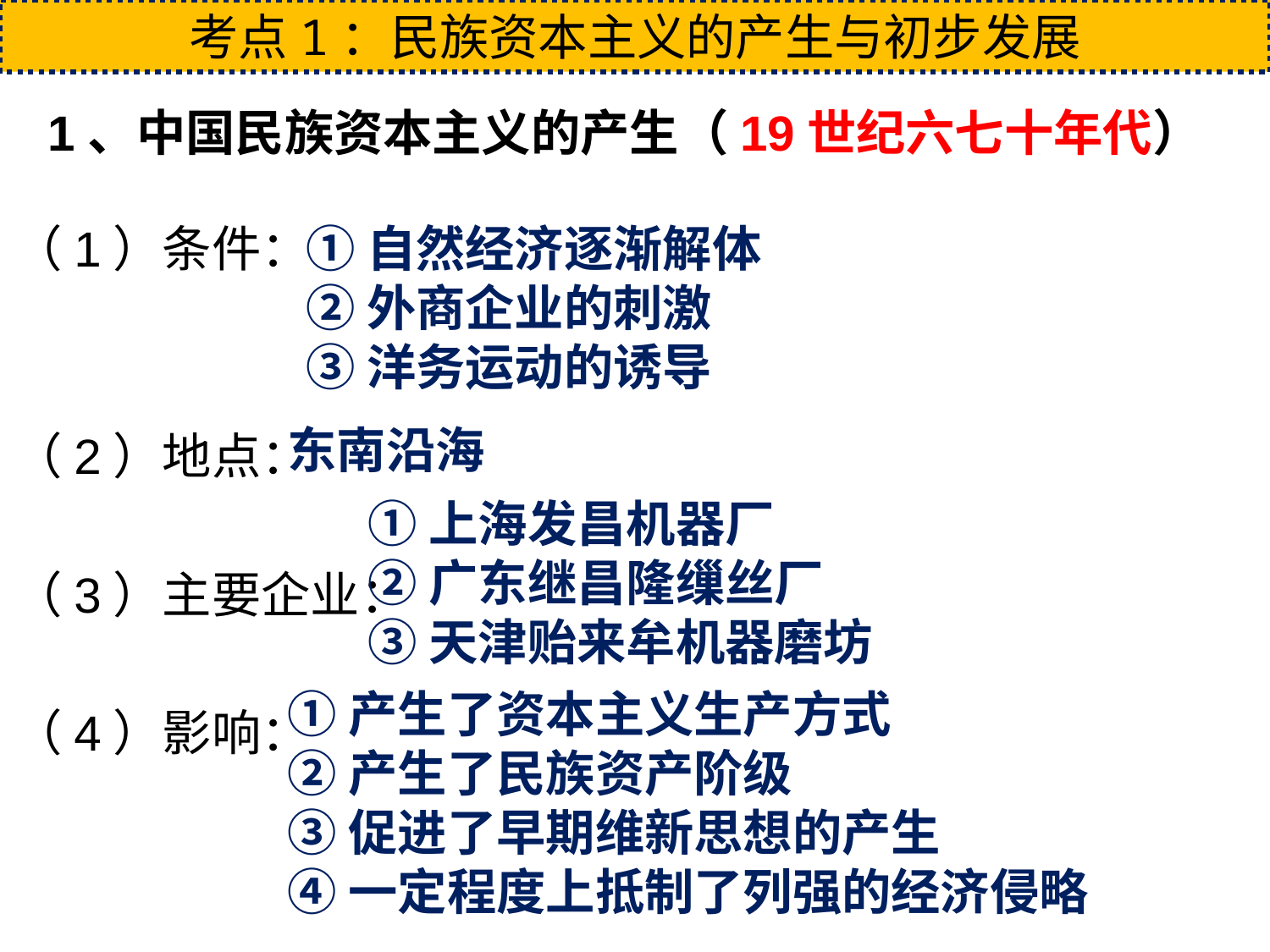

考点1：民族资本主义的产生与初步发展
1、中国民族资本主义的产生（19世纪六七十年代）
（1）条件：

（2）地点：

（3）主要企业：

（4）影响：
①自然经济逐渐解体
②外商企业的刺激
③洋务运动的诱导
东南沿海
①上海发昌机器厂
②广东继昌隆缫丝厂
③天津贻来牟机器磨坊
①产生了资本主义生产方式
②产生了民族资产阶级
③促进了早期维新思想的产生
④一定程度上抵制了列强的经济侵略